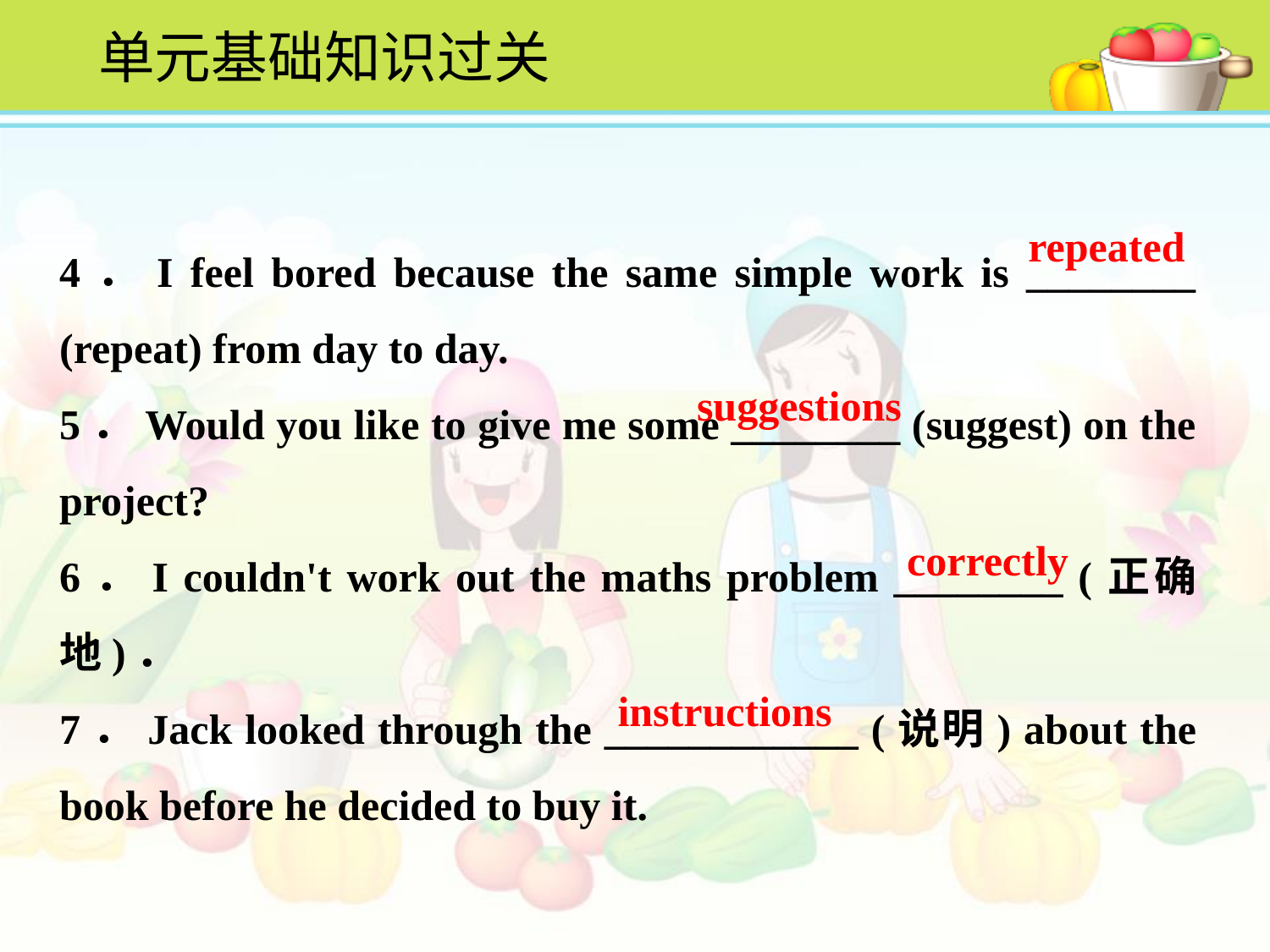

单元基础知识过关
repeated
4．I feel bored because the same simple work is ________ (repeat) from day to day.
5．Would you like to give me some ________ (suggest) on the
project?
6．I couldn't work out the maths problem ________ (正确地)．
7．Jack looked through the ____________ (说明) about the book before he decided to buy it.
suggestions

correctly
instructions